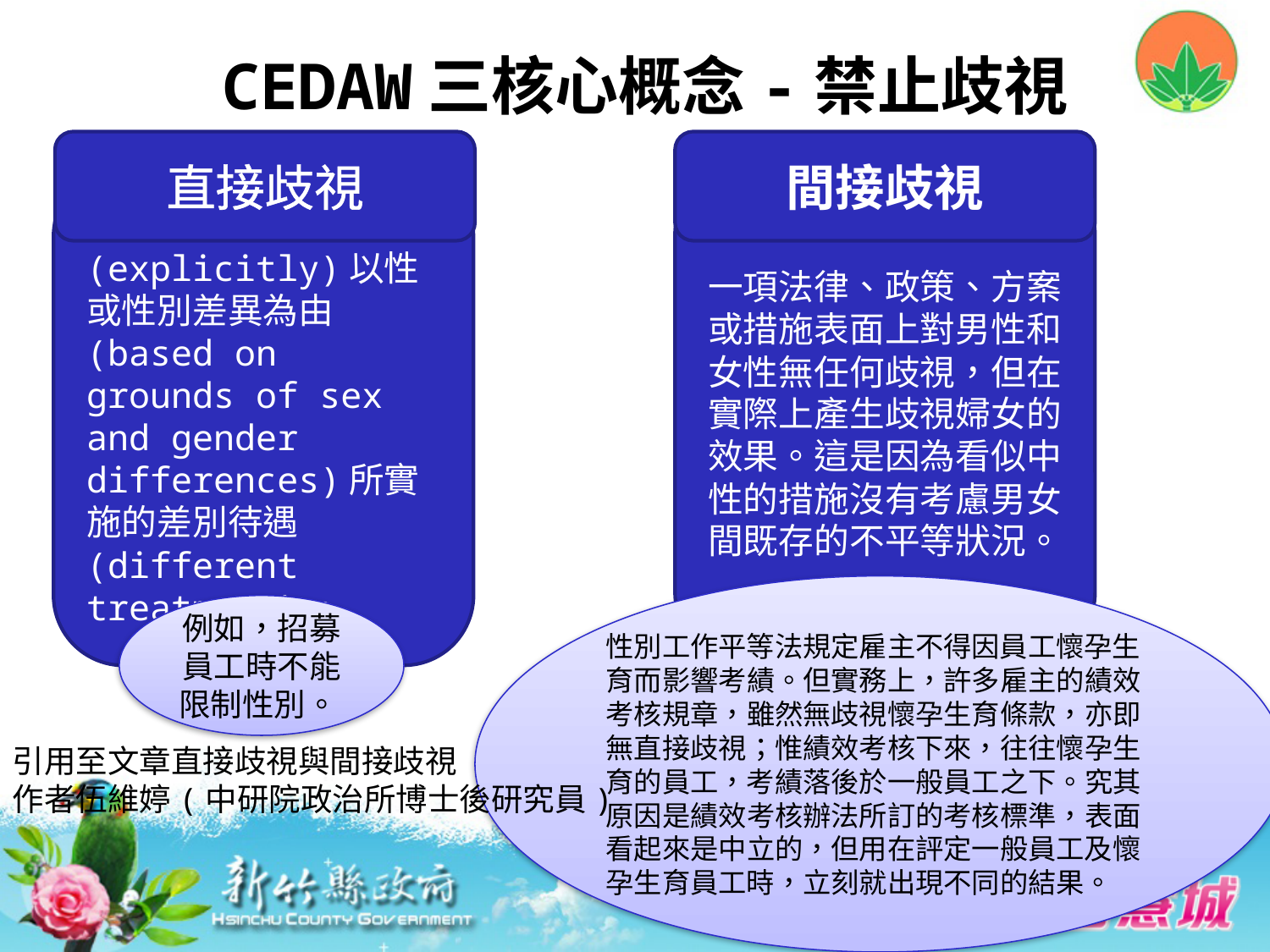

# CEDAW三核心概念-禁止歧視
直接歧視
間接歧視
一項法律、政策、方案或措施表面上對男性和女性無任何歧視，但在實際上產生歧視婦女的效果。這是因為看似中性的措施沒有考慮男女間既存的不平等狀況。
包括明顯(explicitly)以性或性別差異為由(based on grounds of sex and gender differences)所實施的差別待遇 (different treatment)。
性別工作平等法規定雇主不得因員工懷孕生育而影響考績。但實務上，許多雇主的績效考核規章，雖然無歧視懷孕生育條款，亦即無直接歧視；惟績效考核下來，往往懷孕生育的員工，考績落後於一般員工之下。究其原因是績效考核辦法所訂的考核標準，表面看起來是中立的，但用在評定一般員工及懷孕生育員工時，立刻就出現不同的結果。
例如，招募員工時不能限制性別。
引用至文章直接歧視與間接歧視
作者伍維婷(中研院政治所博士後研究員)